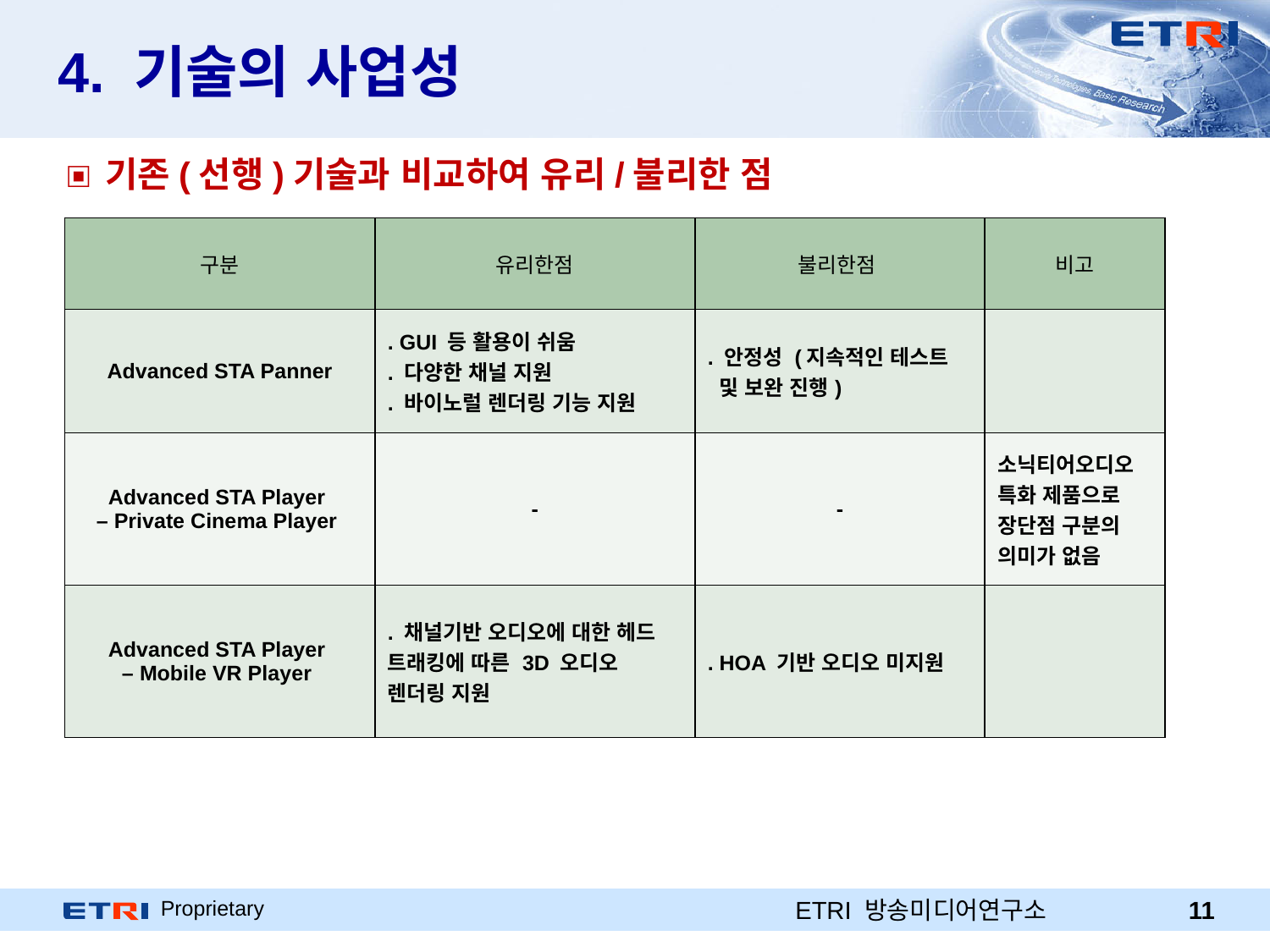

# 4. 기술의 사업성
기존(선행)기술과 비교하여 유리/불리한 점

| 구분 | 유리한점 | 불리한점 | 비고 |
| --- | --- | --- | --- |
| Advanced STA Panner | . GUI 등 활용이 쉬움 . 다양한 채널 지원 . 바이노럴 렌더링 기능 지원 | . 안정성 (지속적인 테스트 및 보완 진행) |  |
| Advanced STA Player – Private Cinema Player | - | - | 소닉티어오디오 특화 제품으로 장단점 구분의 의미가 없음 |
| Advanced STA Player – Mobile VR Player | . 채널기반 오디오에 대한 헤드 트래킹에 따른 3D 오디오 렌더링 지원 | . HOA 기반 오디오 미지원 |  |
ETRI 방송미디어연구소
11